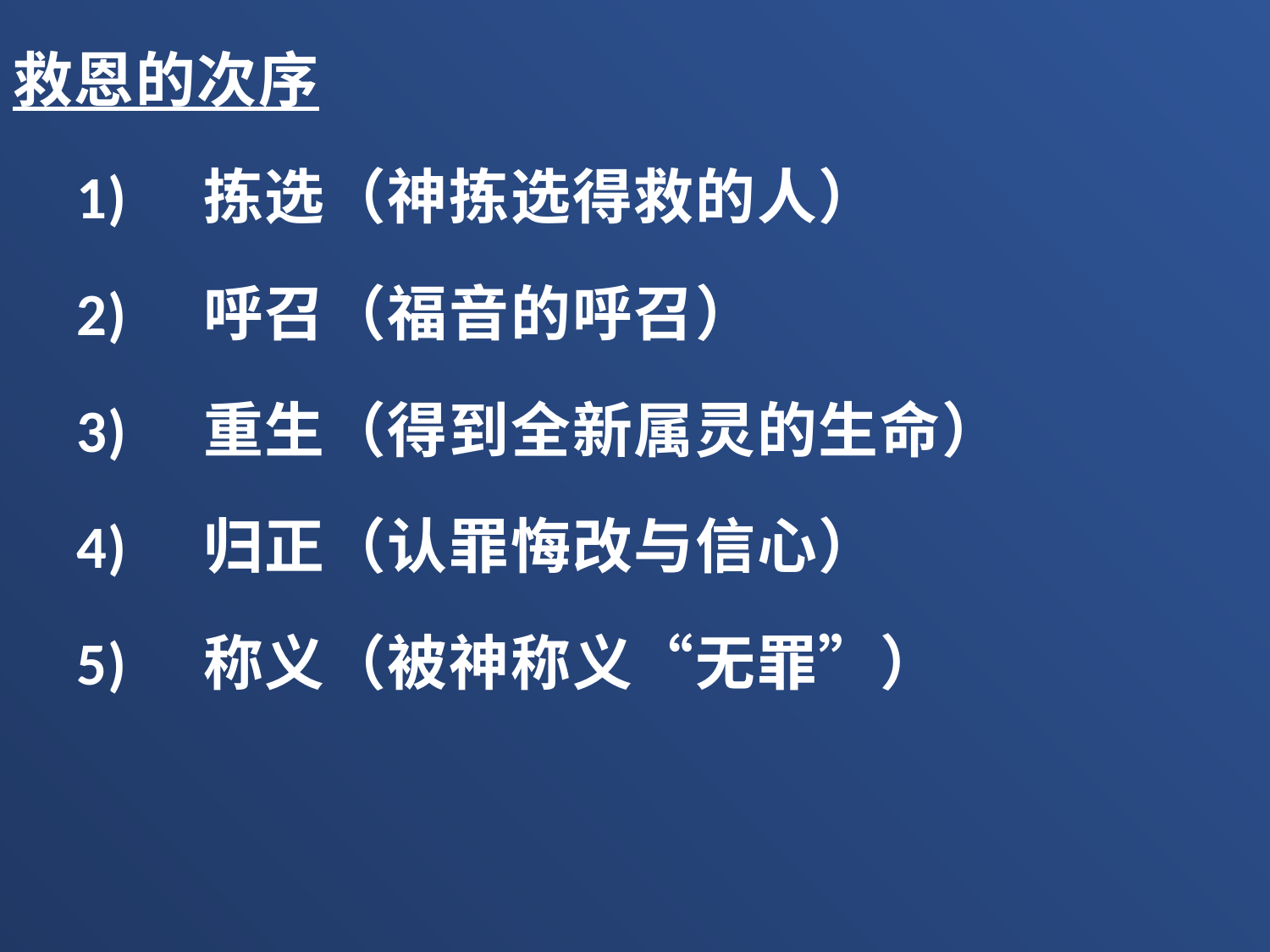

救恩的次序
1)	拣选（神拣选得救的人）
2)	呼召（福音的呼召）
3)	重生（得到全新属灵的生命）
4)	归正（认罪悔改与信心）
5)	称义（被神称义“无罪”）